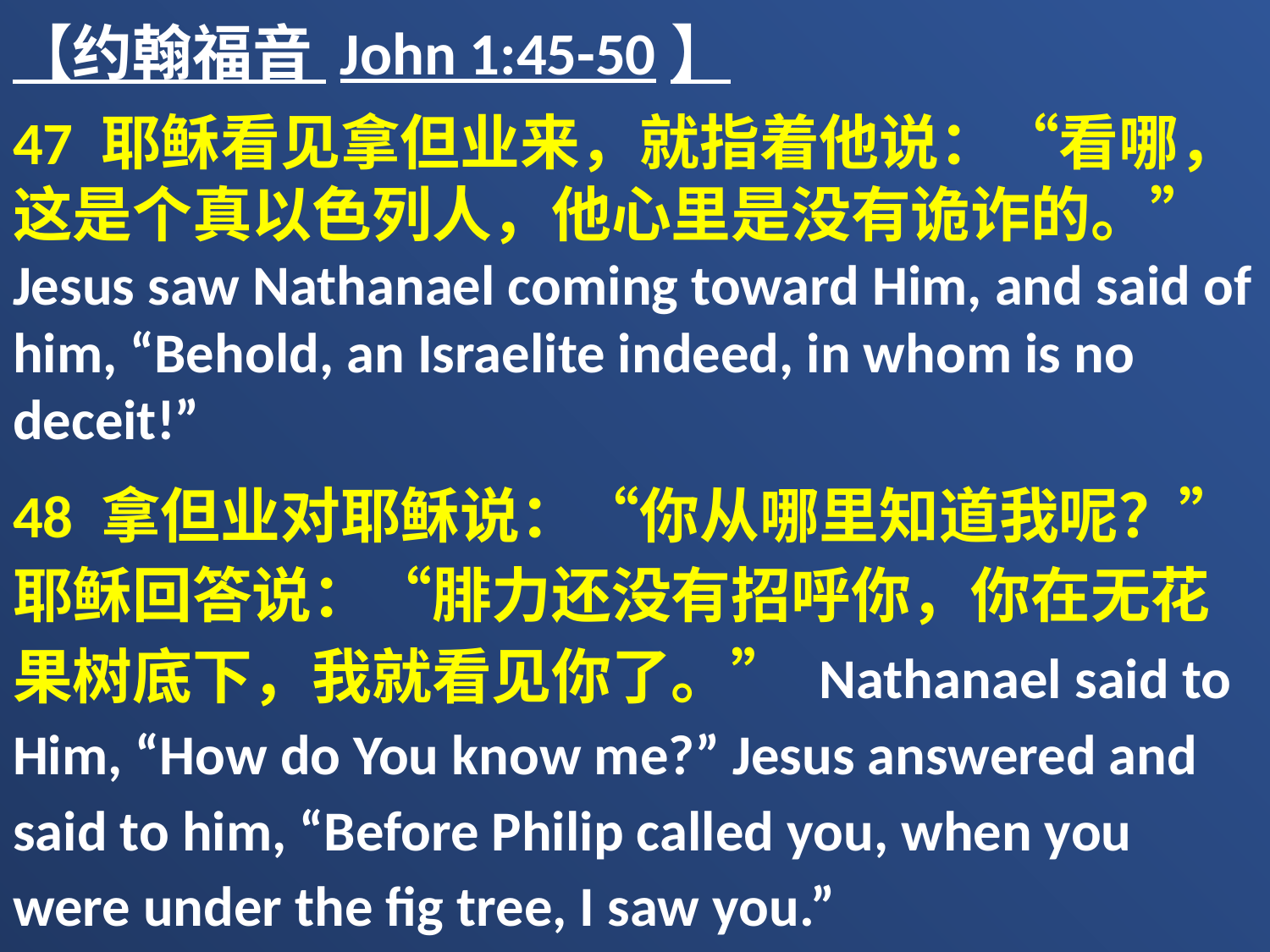

【约翰福音 John 1:45-50】
47 耶稣看见拿但业来，就指着他说：“看哪，这是个真以色列人，他心里是没有诡诈的。” Jesus saw Nathanael coming toward Him, and said of him, “Behold, an Israelite indeed, in whom is no deceit!”
48 拿但业对耶稣说：“你从哪里知道我呢？”耶稣回答说：“腓力还没有招呼你，你在无花果树底下，我就看见你了。” Nathanael said to Him, “How do You know me?” Jesus answered and said to him, “Before Philip called you, when you were under the fig tree, I saw you.”